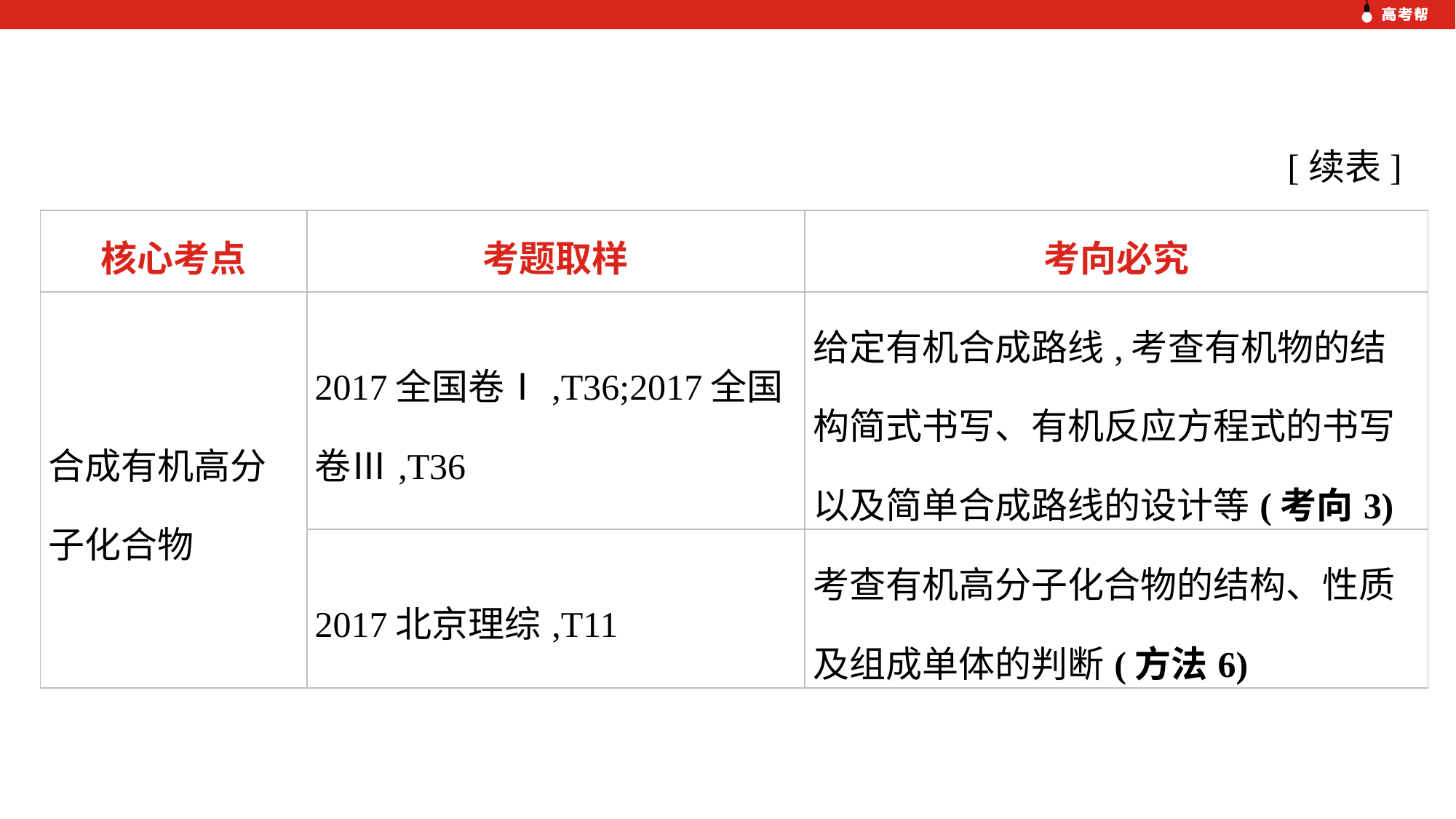

[续表]
| 核心考点 | 考题取样 | 考向必究 |
| --- | --- | --- |
| 合成有机高分子化合物 | 2017全国卷Ⅰ,T36;2017全国卷Ⅲ,T36 | 给定有机合成路线,考查有机物的结构简式书写、有机反应方程式的书写以及简单合成路线的设计等(考向3) |
|  | 2017北京理综,T11 | 考查有机高分子化合物的结构、性质及组成单体的判断(方法6) |